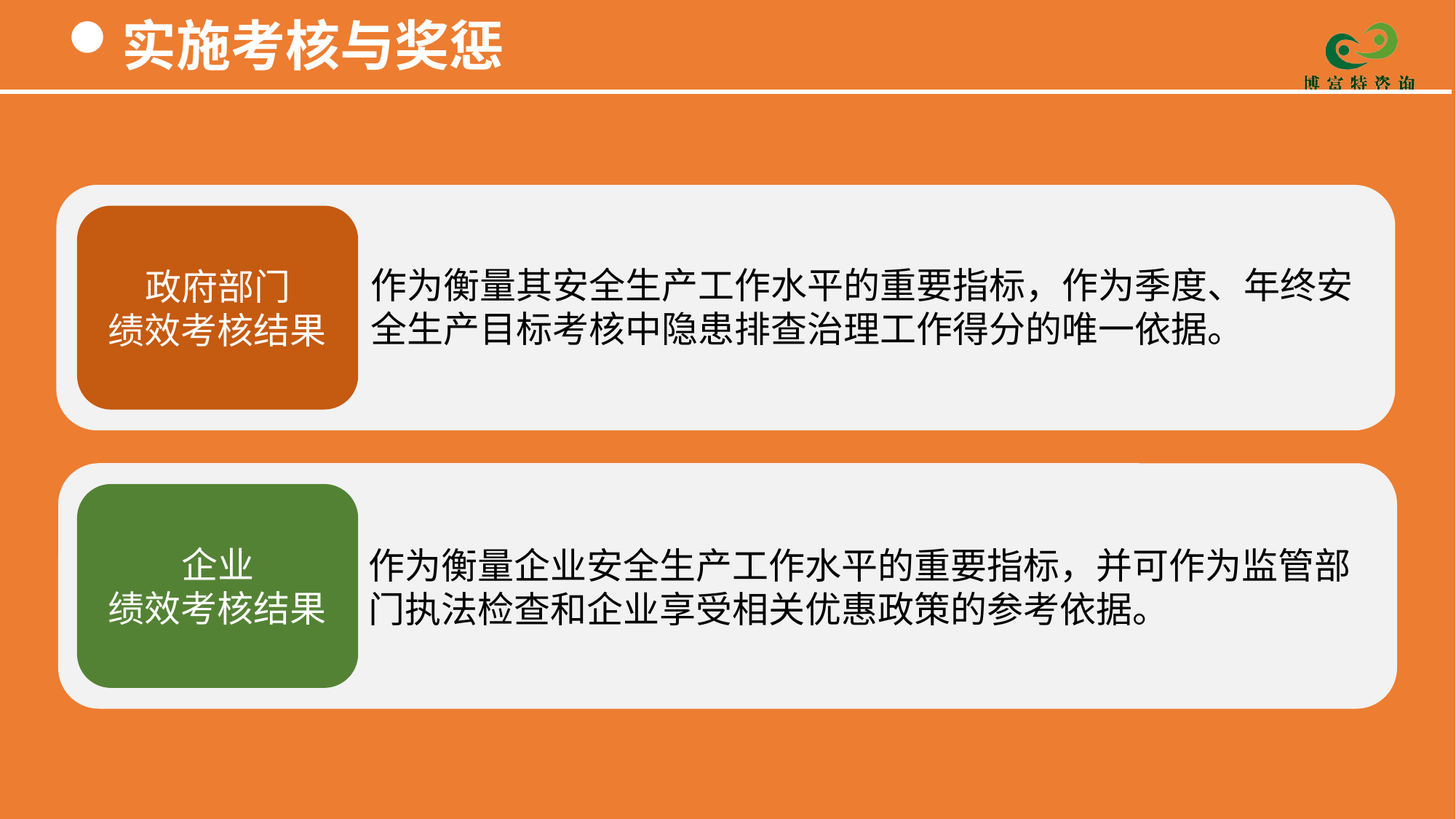

实施考核与奖惩

政府部门
绩效考核结果
作为衡量其安全生产工作水平的重要指标，作为季度、年终安全生产目标考核中隐患排查治理工作得分的唯一依据。

企业
绩效考核结果
作为衡量企业安全生产工作水平的重要指标，并可作为监管部门执法检查和企业享受相关优惠政策的参考依据。